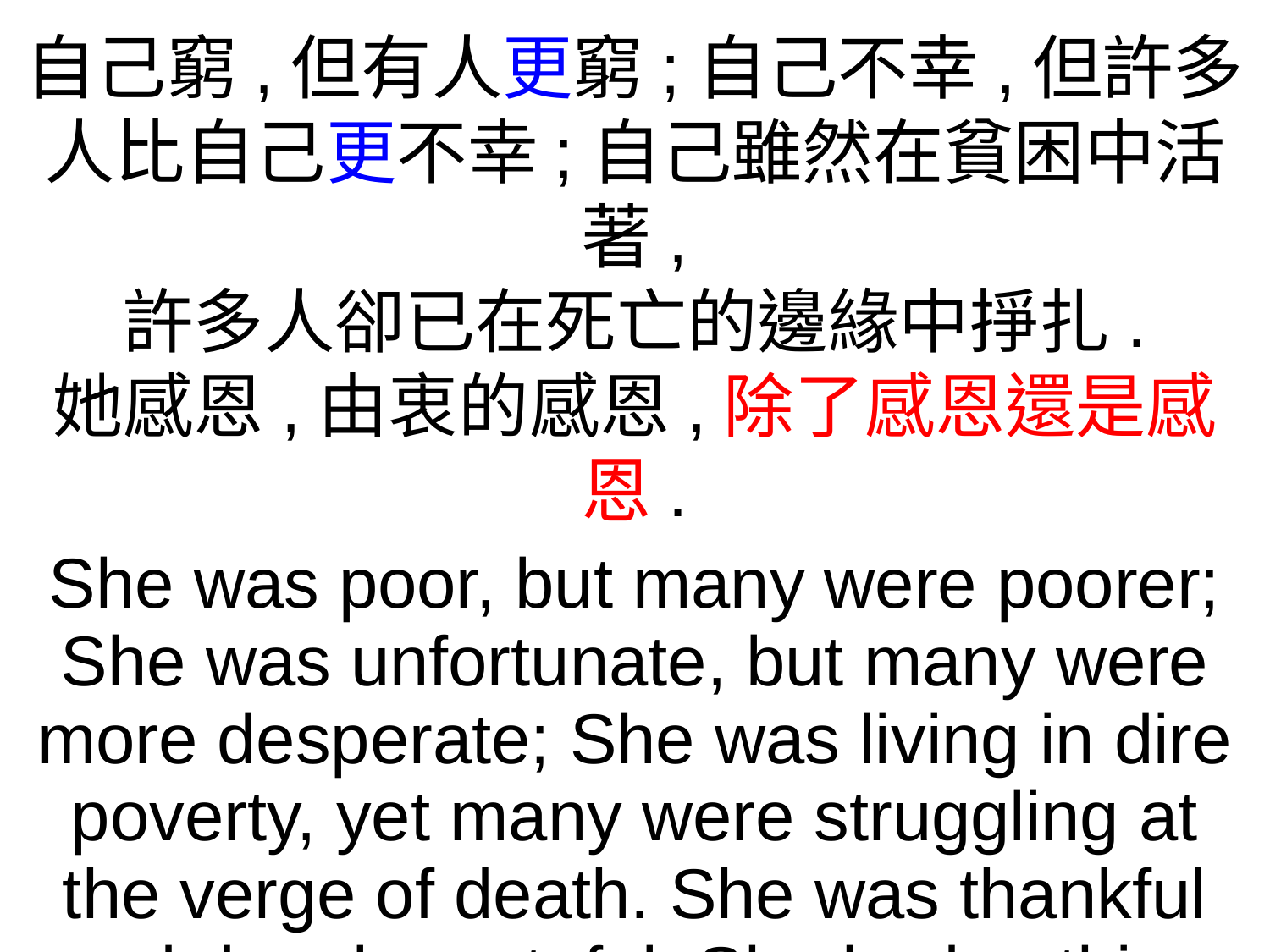

自己窮,但有人更窮;自己不幸,但許多人比自己更不幸;自己雖然在貧困中活著,
許多人卻已在死亡的邊緣中掙扎.
她感恩,由衷的感恩,除了感恩還是感恩.
She was poor, but many were poorer; She was unfortunate, but many were more desperate; She was living in dire poverty, yet many were struggling at the verge of death. She was thankful and deeply grateful. She had nothing but an abundance of gratitude.